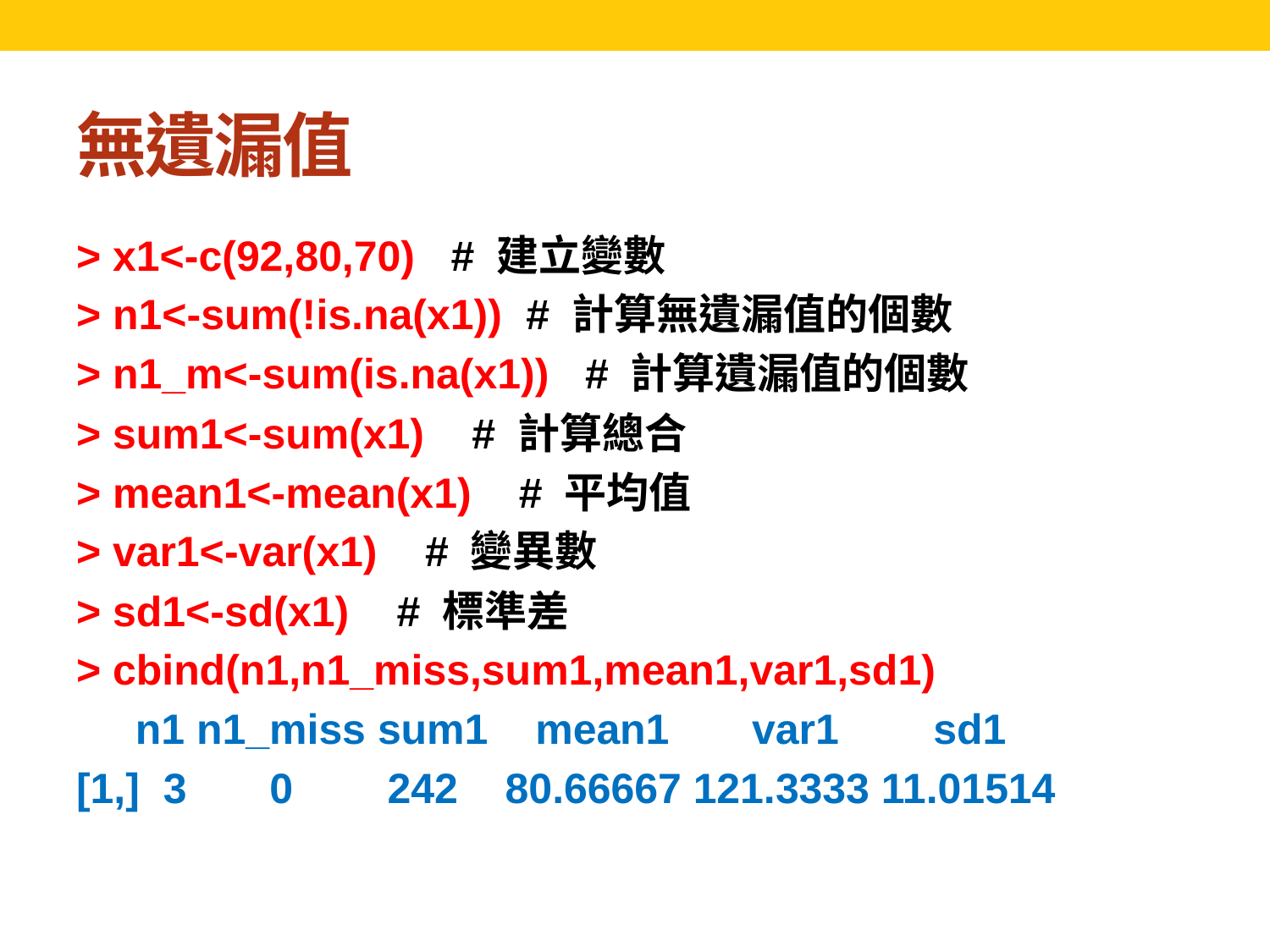

# 無遺漏值
> x1<-c(92,80,70)   # 建立變數
> n1<-sum(!is.na(x1))  # 計算無遺漏值的個數
> n1_m<-sum(is.na(x1))   # 計算遺漏值的個數
> sum1<-sum(x1)    # 計算總合
> mean1<-mean(x1)    # 平均值
> var1<-var(x1)    # 變異數
> sd1<-sd(x1)    # 標準差
> cbind(n1,n1_miss,sum1,mean1,var1,sd1)
     n1 n1_miss sum1    mean1       var1        sd1
[1,]  3       0        242    80.66667 121.3333 11.01514